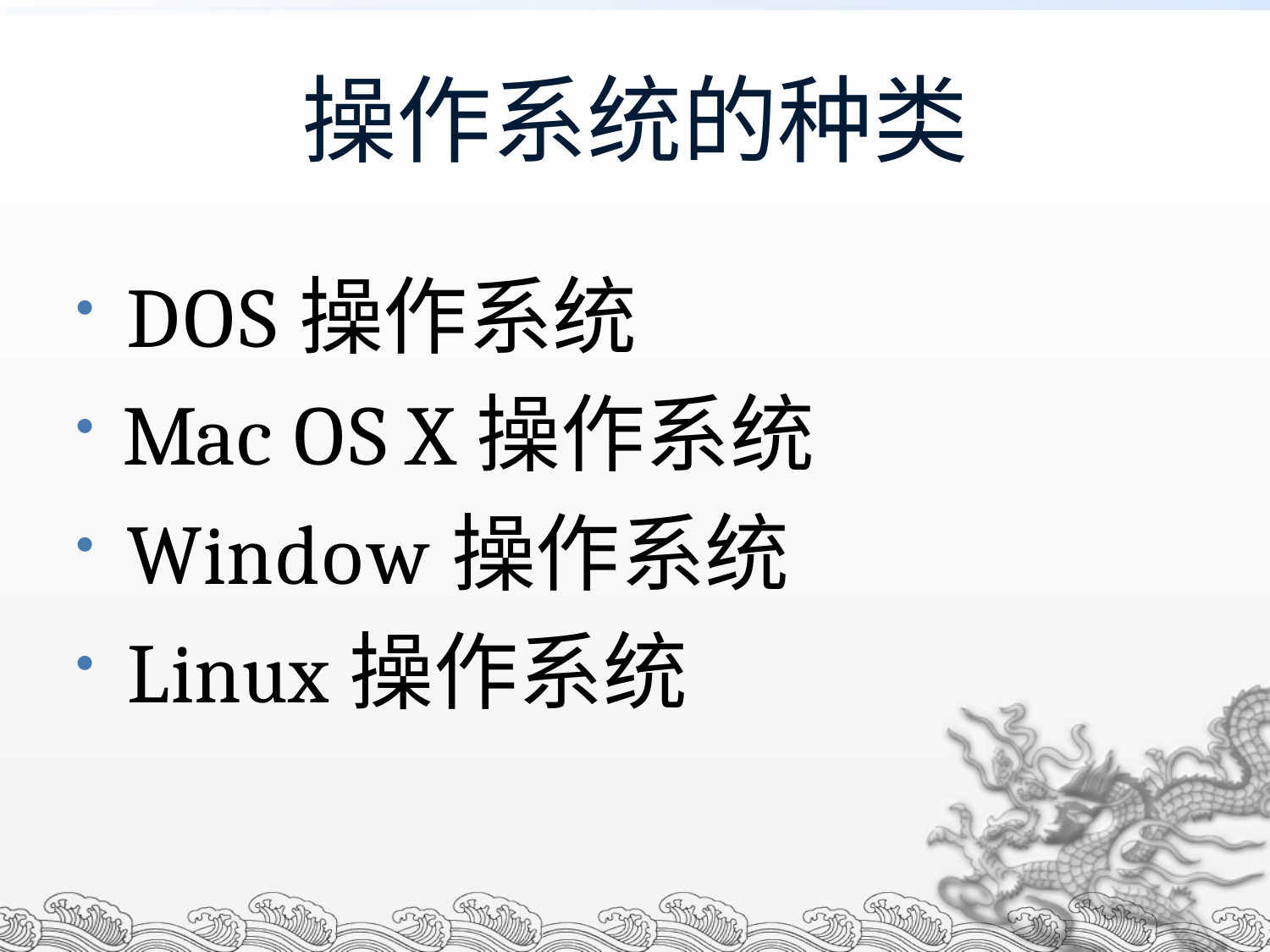

# 操作系统的种类
DOS操作系统
Mac OS X操作系统
Window操作系统
Linux操作系统